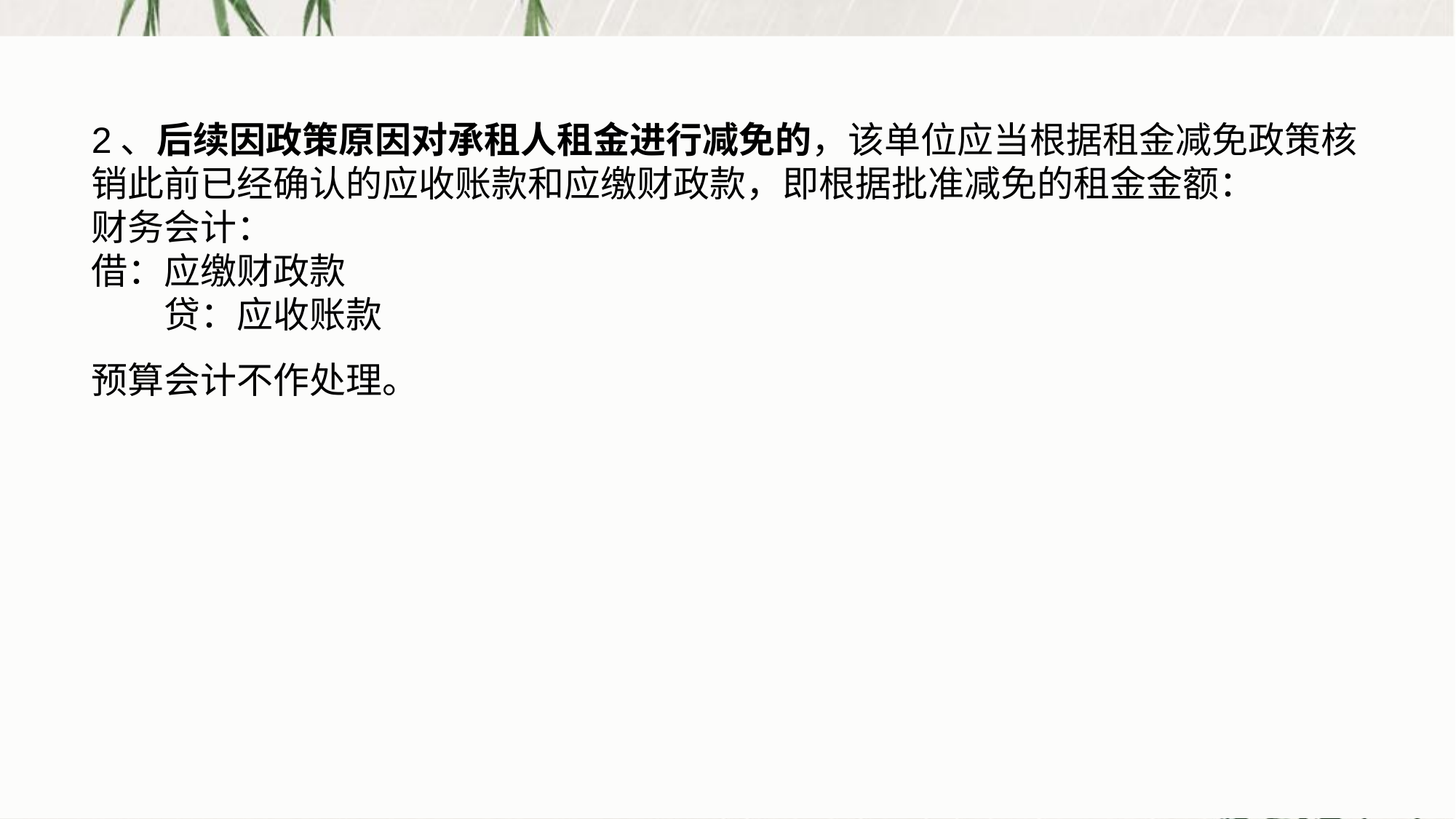

2、后续因政策原因对承租人租金进行减免的，该单位应当根据租金减免政策核销此前已经确认的应收账款和应缴财政款，即根据批准减免的租金金额：财务会计：借：应缴财政款　　贷：应收账款预算会计不作处理。